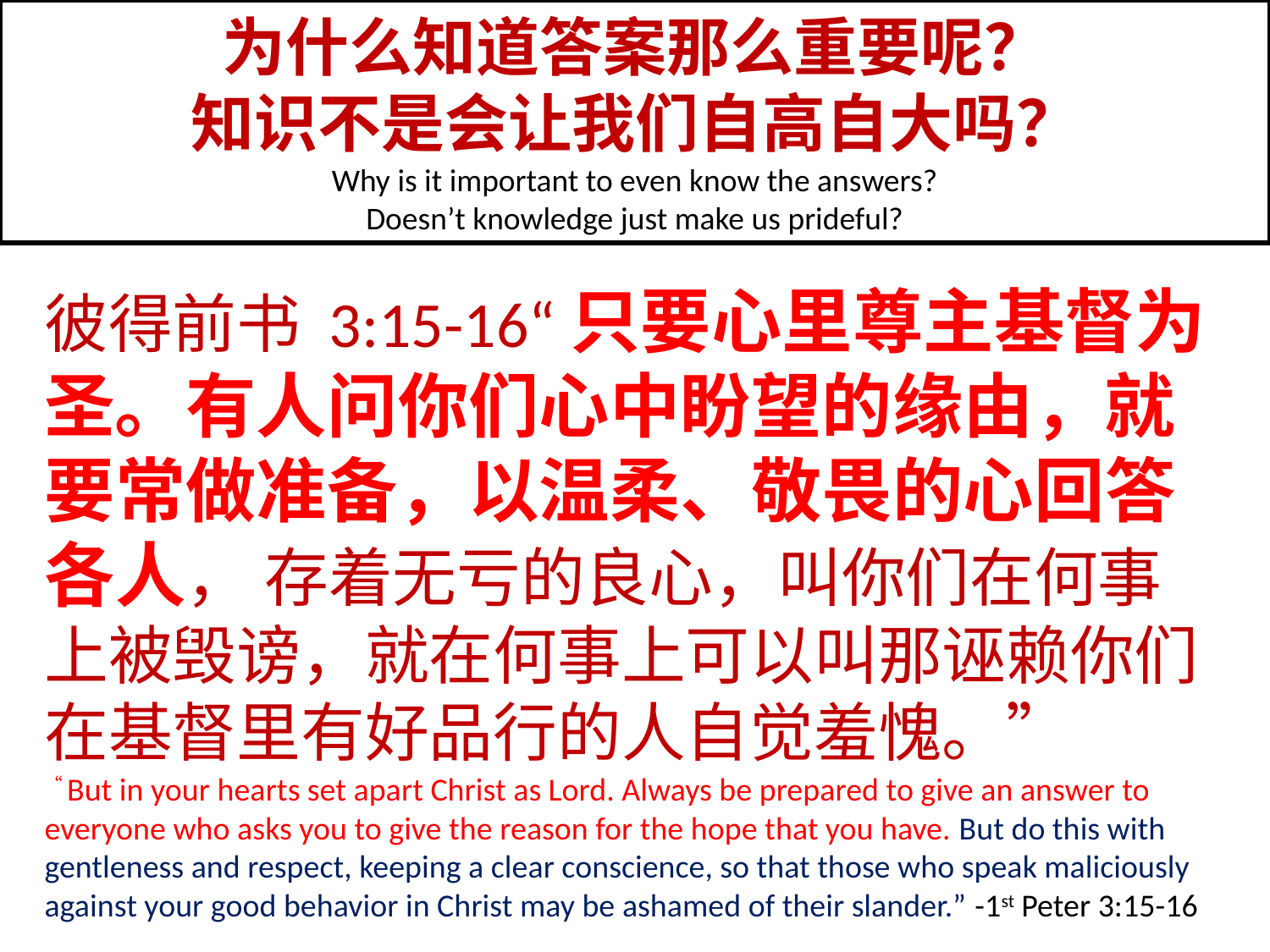

为什么知道答案那么重要呢？
知识不是会让我们自高自大吗？
Why is it important to even know the answers?
Doesn’t knowledge just make us prideful?
# 彼得前书 3:15-16“只要心里尊主基督为圣。有人问你们心中盼望的缘由，就要常做准备，以温柔、敬畏的心回答各人， 存着无亏的良心，叫你们在何事上被毁谤，就在何事上可以叫那诬赖你们在基督里有好品行的人自觉羞愧。” “But in your hearts set apart Christ as Lord. Always be prepared to give an answer to everyone who asks you to give the reason for the hope that you have. But do this with gentleness and respect, keeping a clear conscience, so that those who speak maliciously against your good behavior in Christ may be ashamed of their slander.” -1st Peter 3:15-16